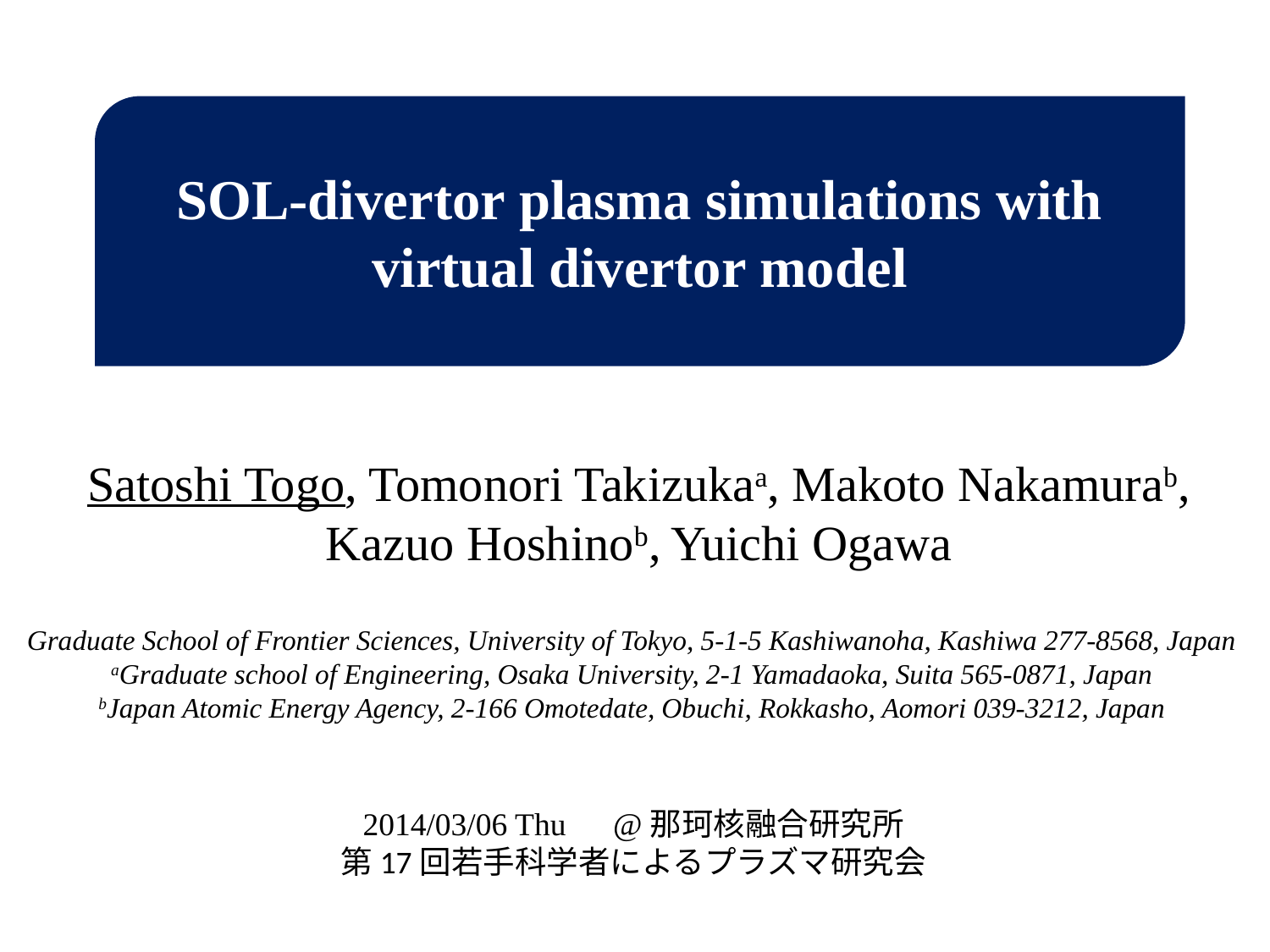

SOL-divertor plasma simulations with virtual divertor model
Satoshi Togo, Tomonori Takizukaa, Makoto Nakamurab,
Kazuo Hoshinob, Yuichi Ogawa
Graduate School of Frontier Sciences, University of Tokyo, 5-1-5 Kashiwanoha, Kashiwa 277-8568, Japan
aGraduate school of Engineering, Osaka University, 2-1 Yamadaoka, Suita 565-0871, Japan
bJapan Atomic Energy Agency, 2-166 Omotedate, Obuchi, Rokkasho, Aomori 039-3212, Japan
2014/03/06 Thu　@那珂核融合研究所
第17回若手科学者によるプラズマ研究会